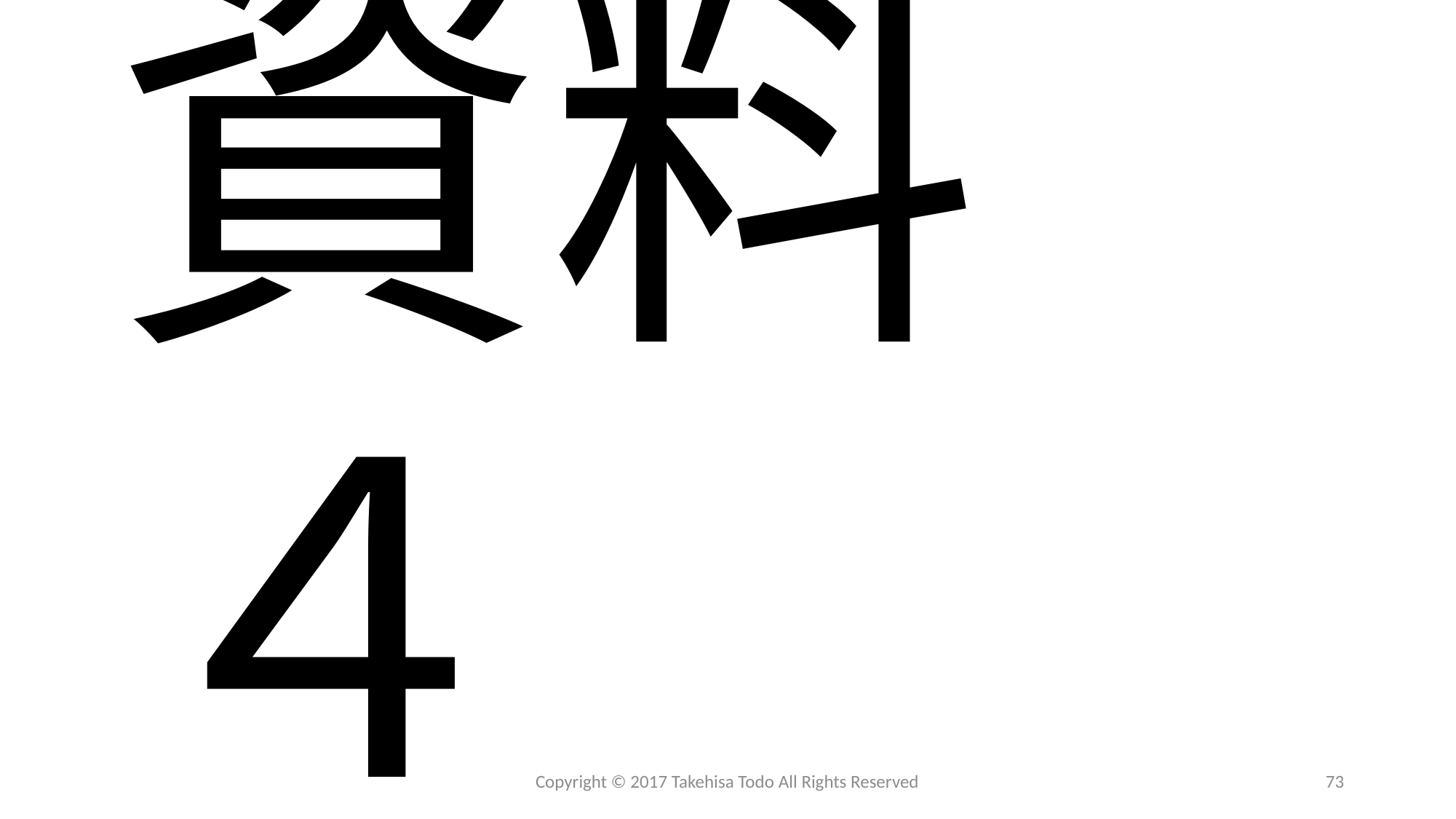

# 資料４
Copyright © 2017 Takehisa Todo All Rights Reserved
73